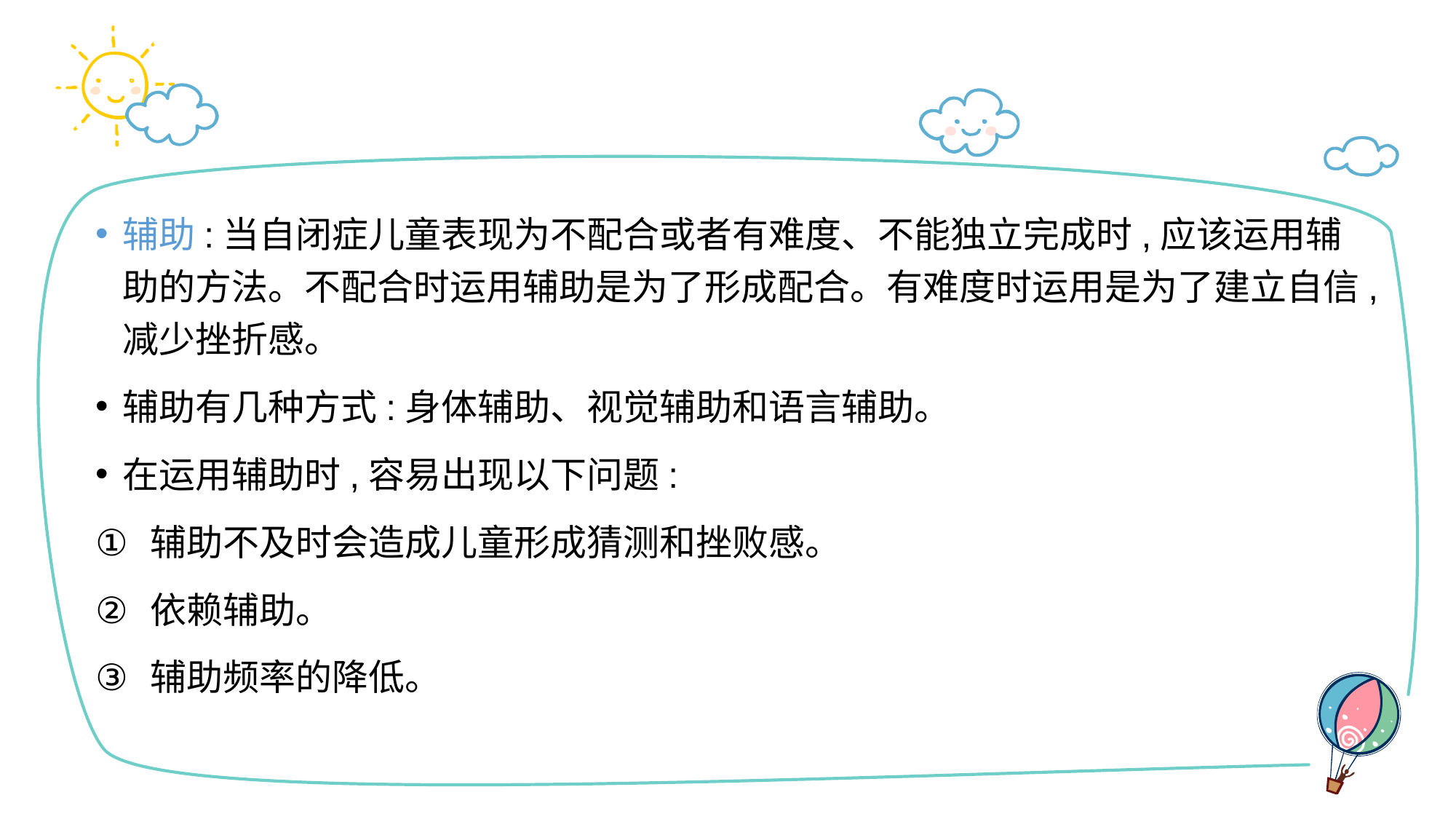

#
辅助:当自闭症儿童表现为不配合或者有难度、不能独立完成时,应该运用辅助的方法。不配合时运用辅助是为了形成配合。有难度时运用是为了建立自信,减少挫折感。
辅助有几种方式:身体辅助、视觉辅助和语言辅助。
在运用辅助时,容易出现以下问题:
辅助不及时会造成儿童形成猜测和挫败感。
依赖辅助。
辅助频率的降低。